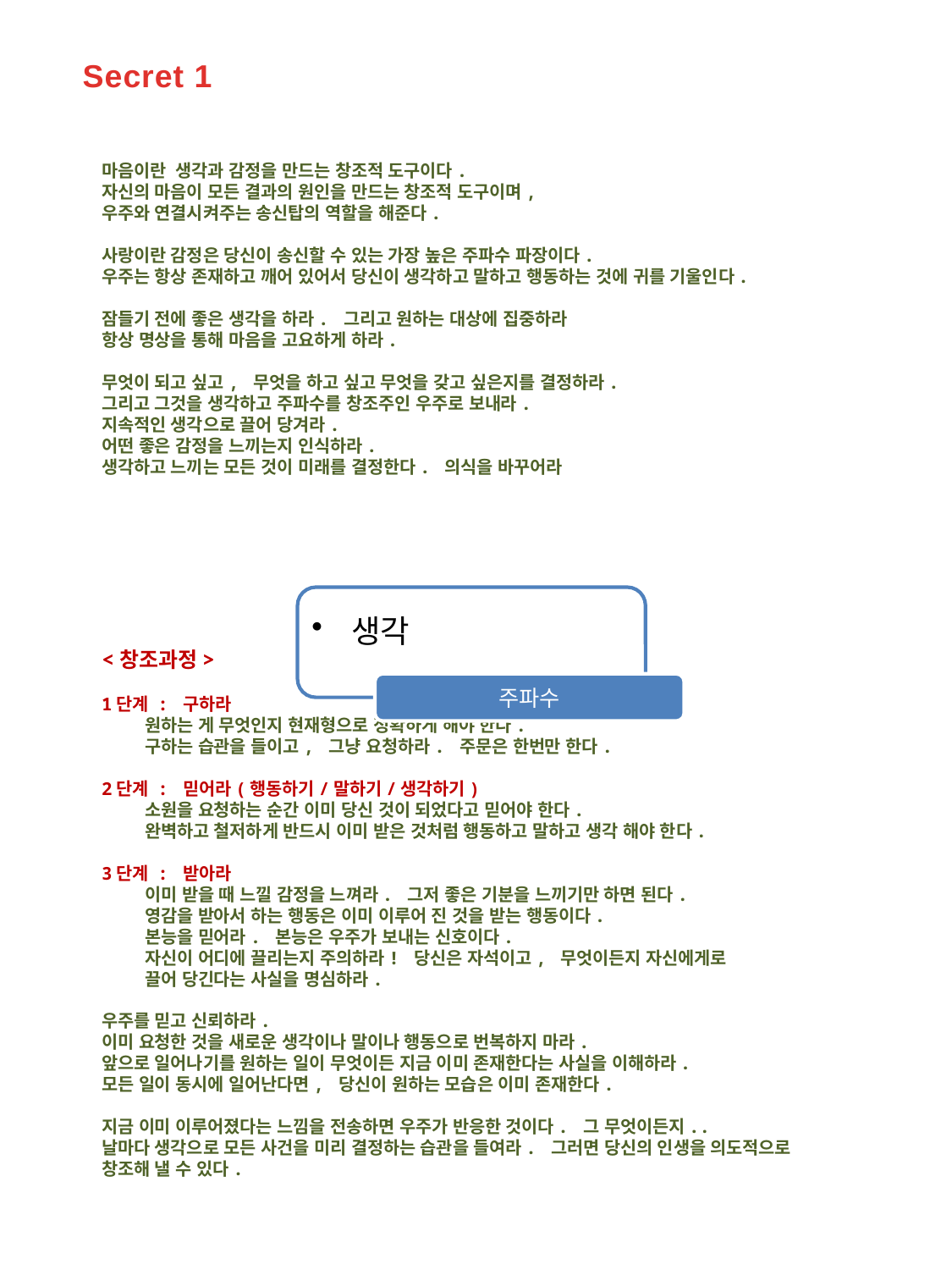

Secret 1
마음이란  생각과 감정을 만드는 창조적 도구이다.
자신의 마음이 모든 결과의 원인을 만드는 창조적 도구이며,
우주와 연결시켜주는 송신탑의 역할을 해준다.

사랑이란 감정은 당신이 송신할 수 있는 가장 높은 주파수 파장이다.
우주는 항상 존재하고 깨어 있어서 당신이 생각하고 말하고 행동하는 것에 귀를 기울인다.

잠들기 전에 좋은 생각을 하라. 그리고 원하는 대상에 집중하라
항상 명상을 통해 마음을 고요하게 하라.

무엇이 되고 싶고, 무엇을 하고 싶고 무엇을 갖고 싶은지를 결정하라.
그리고 그것을 생각하고 주파수를 창조주인 우주로 보내라.
지속적인 생각으로 끌어 당겨라.
어떤 좋은 감정을 느끼는지 인식하라.
생각하고 느끼는 모든 것이 미래를 결정한다. 의식을 바꾸어라

<창조과정>

1단계 : 구하라
        원하는 게 무엇인지 현재형으로 정확하게 해야 한다.
        구하는 습관을 들이고, 그냥 요청하라. 주문은 한번만 한다.

2단계 : 믿어라(행동하기/말하기/생각하기)
        소원을 요청하는 순간 이미 당신 것이 되었다고 믿어야 한다.
        완벽하고 철저하게 반드시 이미 받은 것처럼 행동하고 말하고 생각 해야 한다.

3단계 : 받아라
        이미 받을 때 느낄 감정을 느껴라. 그저 좋은 기분을 느끼기만 하면 된다.
        영감을 받아서 하는 행동은 이미 이루어 진 것을 받는 행동이다.
        본능을 믿어라. 본능은 우주가 보내는 신호이다.
        자신이 어디에 끌리는지 주의하라! 당신은 자석이고, 무엇이든지 자신에게로
        끌어 당긴다는 사실을 명심하라.

우주를 믿고 신뢰하라.
이미 요청한 것을 새로운 생각이나 말이나 행동으로 번복하지 마라.
앞으로 일어나기를 원하는 일이 무엇이든 지금 이미 존재한다는 사실을 이해하라.
모든 일이 동시에 일어난다면, 당신이 원하는 모습은 이미 존재한다.

지금 이미 이루어졌다는 느낌을 전송하면 우주가 반응한 것이다. 그 무엇이든지..
날마다 생각으로 모든 사건을 미리 결정하는 습관을 들여라. 그러면 당신의 인생을 의도적으로 창조해 낼 수 있다.
주파수
생각
우주
창조
감정